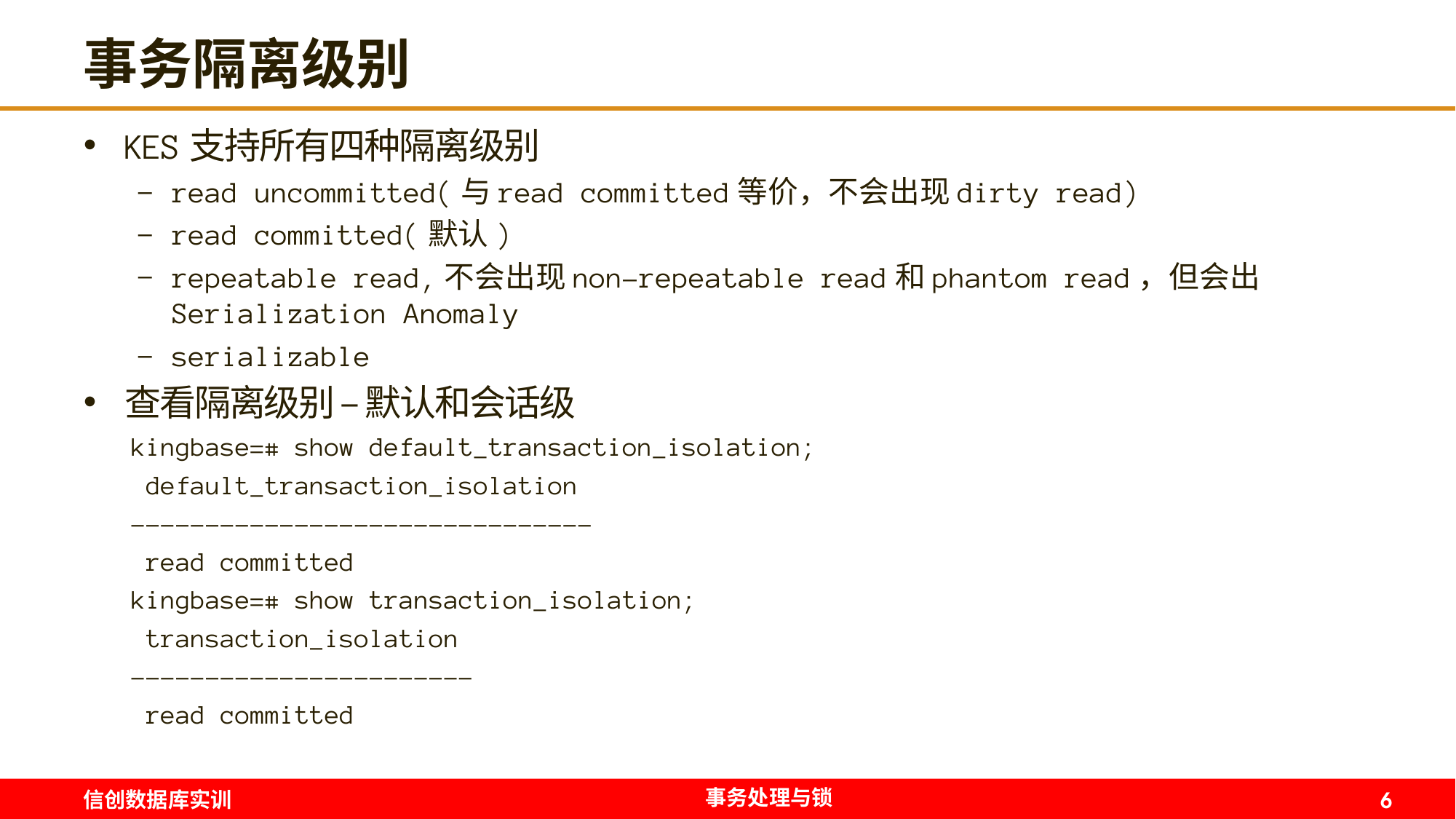

# 事务隔离级别
KES支持所有四种隔离级别
read uncommitted(与read committed等价，不会出现dirty read)
read committed(默认)
repeatable read,不会出现non-repeatable read和phantom read，但会出Serialization Anomaly
serializable
查看隔离级别 – 默认和会话级
kingbase=# show default_transaction_isolation;
 default_transaction_isolation
-------------------------------
 read committed
kingbase=# show transaction_isolation;
 transaction_isolation
-----------------------
 read committed